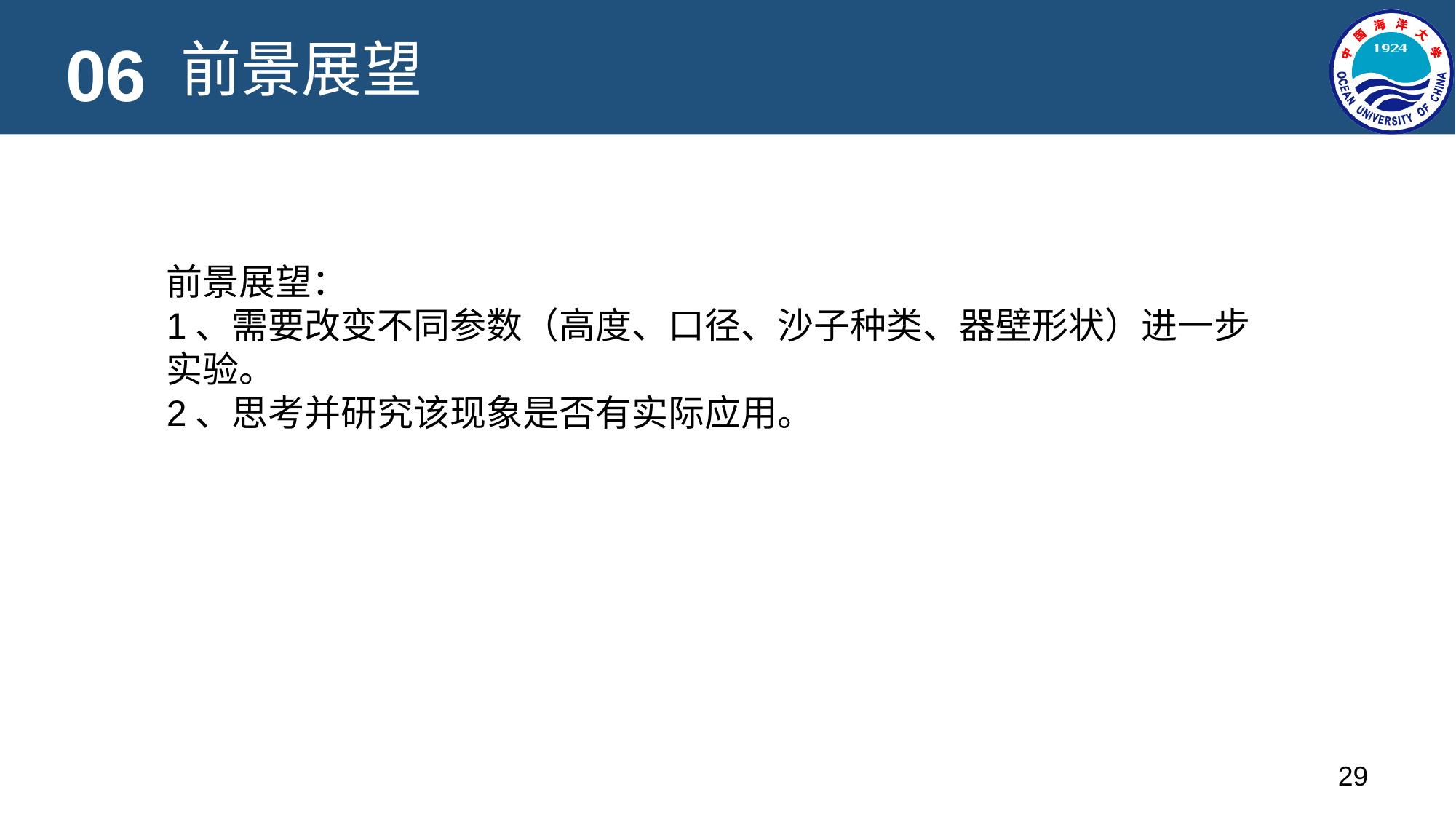

前景展望
06

前景展望：
1、需要改变不同参数（高度、口径、沙子种类、器壁形状）进一步实验。
2、思考并研究该现象是否有实际应用。